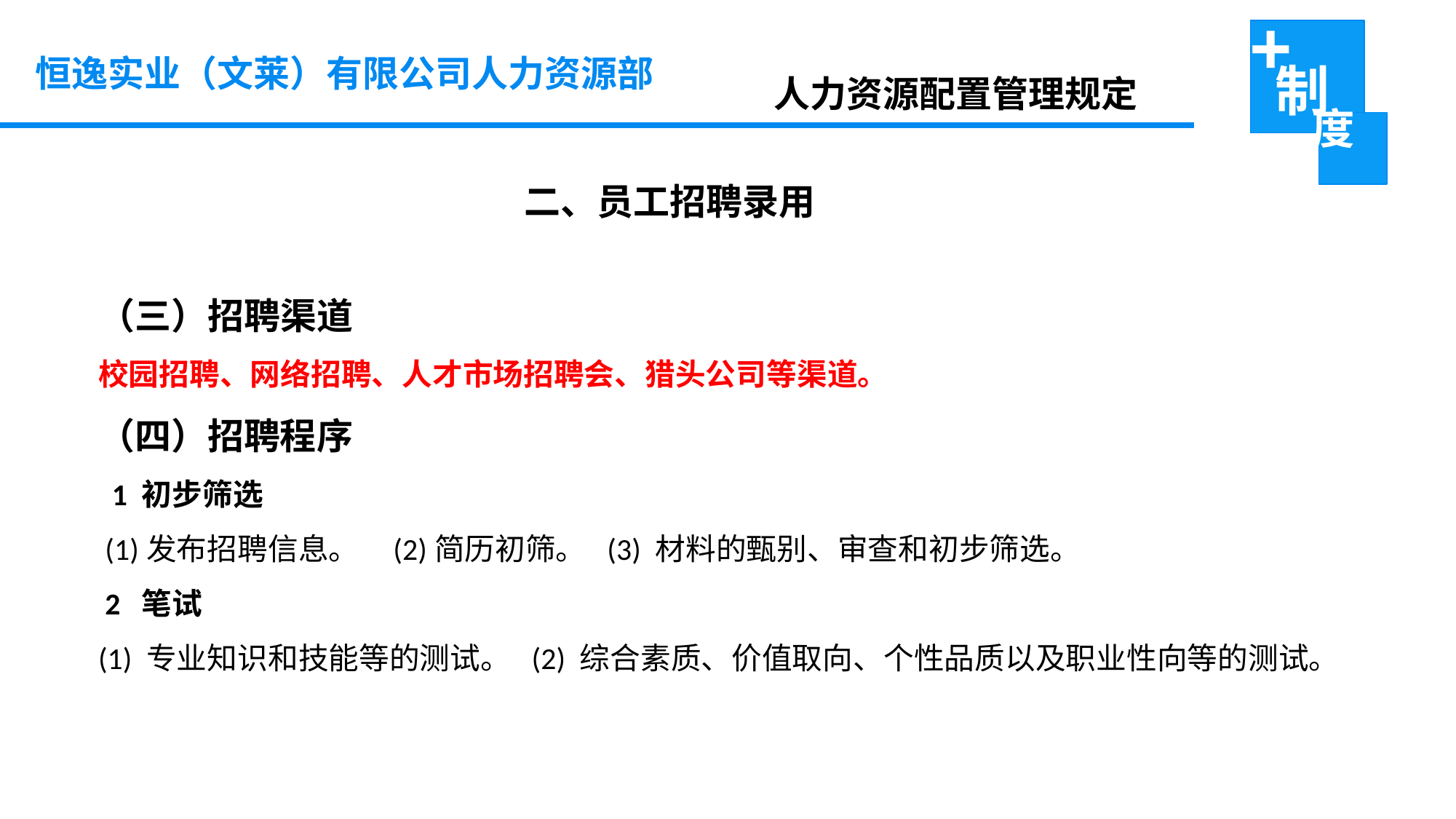

恒逸实业（文莱）有限公司人力资源部
    人力资源配置管理规定
二、员工招聘录用

（三）招聘渠道
校园招聘、网络招聘、人才市场招聘会、猎头公司等渠道。
（四）招聘程序
  1 初步筛选
 (1)发布招聘信息。    (2)简历初筛。  (3) 材料的甄别、审查和初步筛选。
 2  笔试
(1) 专业知识和技能等的测试。  (2) 综合素质、价值取向、个性品质以及职业性向等的测试。